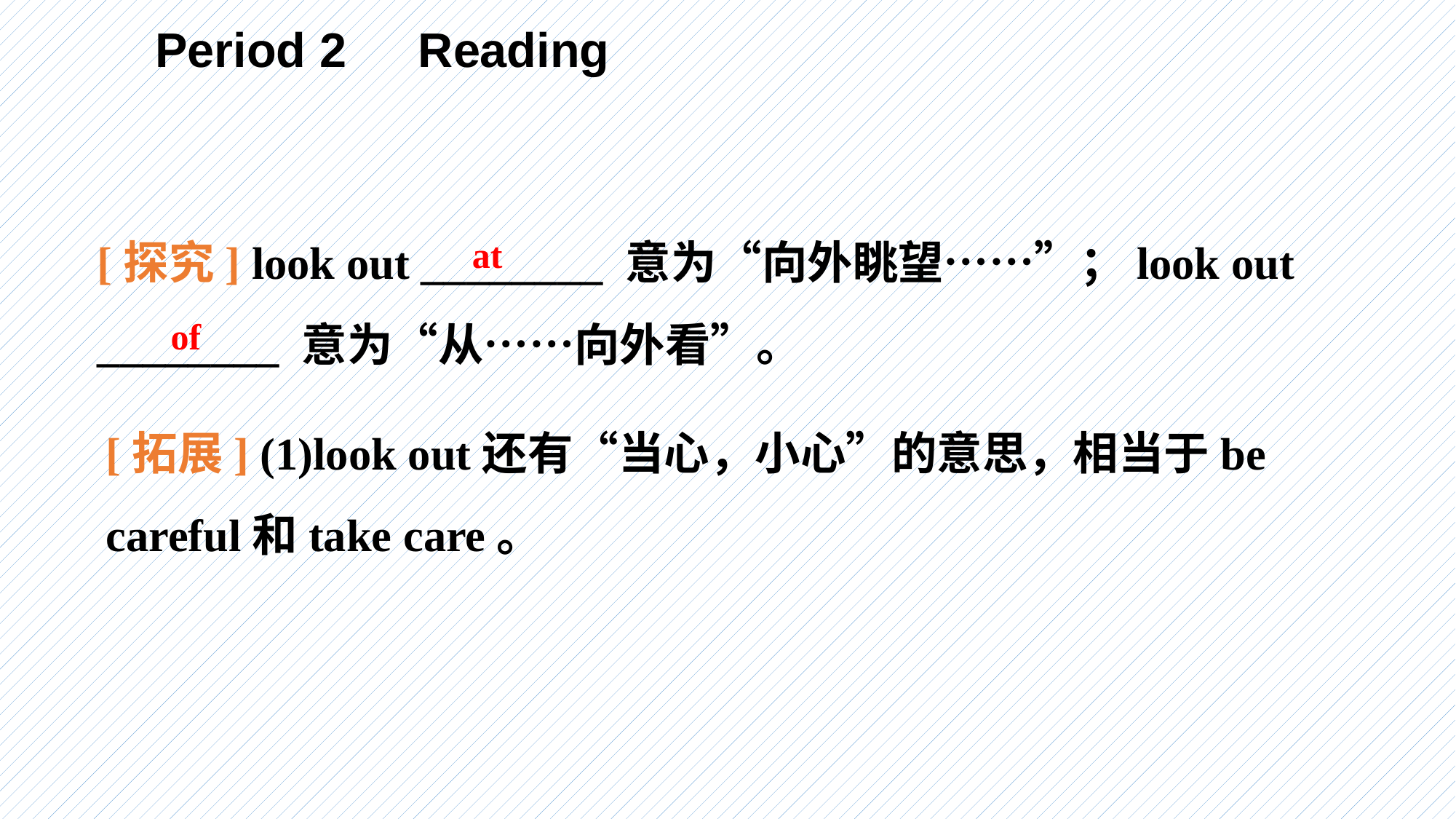

Period 2　Reading
[探究] look out ________ 意为“向外眺望……”；look out ________ 意为“从……向外看”。
at
of
[拓展] (1)look out还有“当心，小心”的意思，相当于be careful和take care。